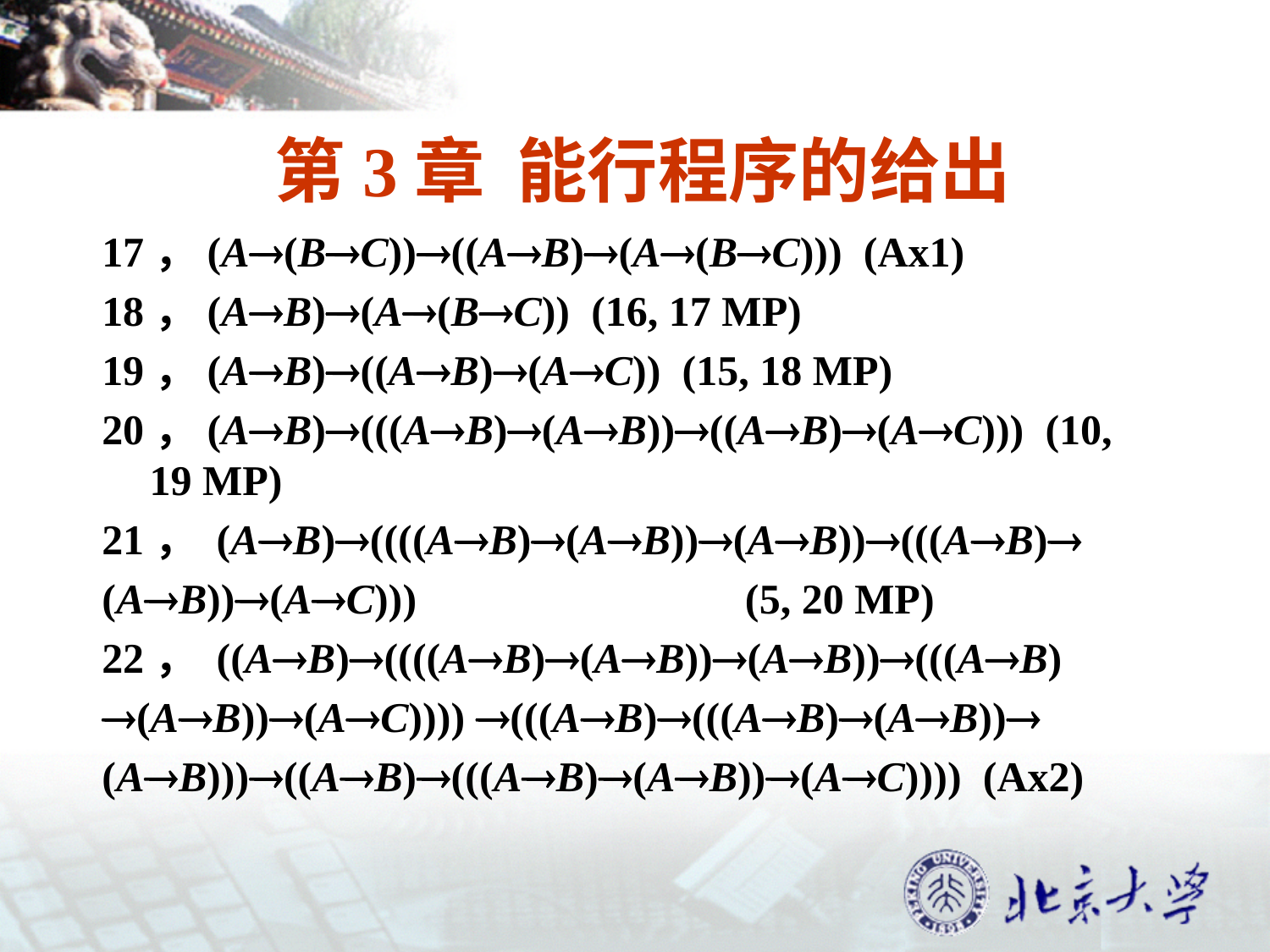

# 第3章  能行程序的给出
17，(A→(B→C))→((A→B)→(A→(B→C)))  (Ax1)
18，(A→B)→(A→(B→C))  (16, 17 MP)
19，(A→B)→((A→B)→(A→C))  (15, 18 MP)
20，(A→B)→(((A→B)→(A→B))→((A→B)→(A→C)))  (10, 19 MP)
21， (A→B)→((((A→B)→(A→B))→(A→B))→(((A→B)→
(A→B))→(A→C)))                               (5, 20 MP)
22， ((A→B)→((((A→B)→(A→B))→(A→B))→(((A→B)
→(A→B))→(A→C)))) →(((A→B)→(((A→B)→(A→B))→
(A→B)))→((A→B)→(((A→B)→(A→B))→(A→C))))  (Ax2)